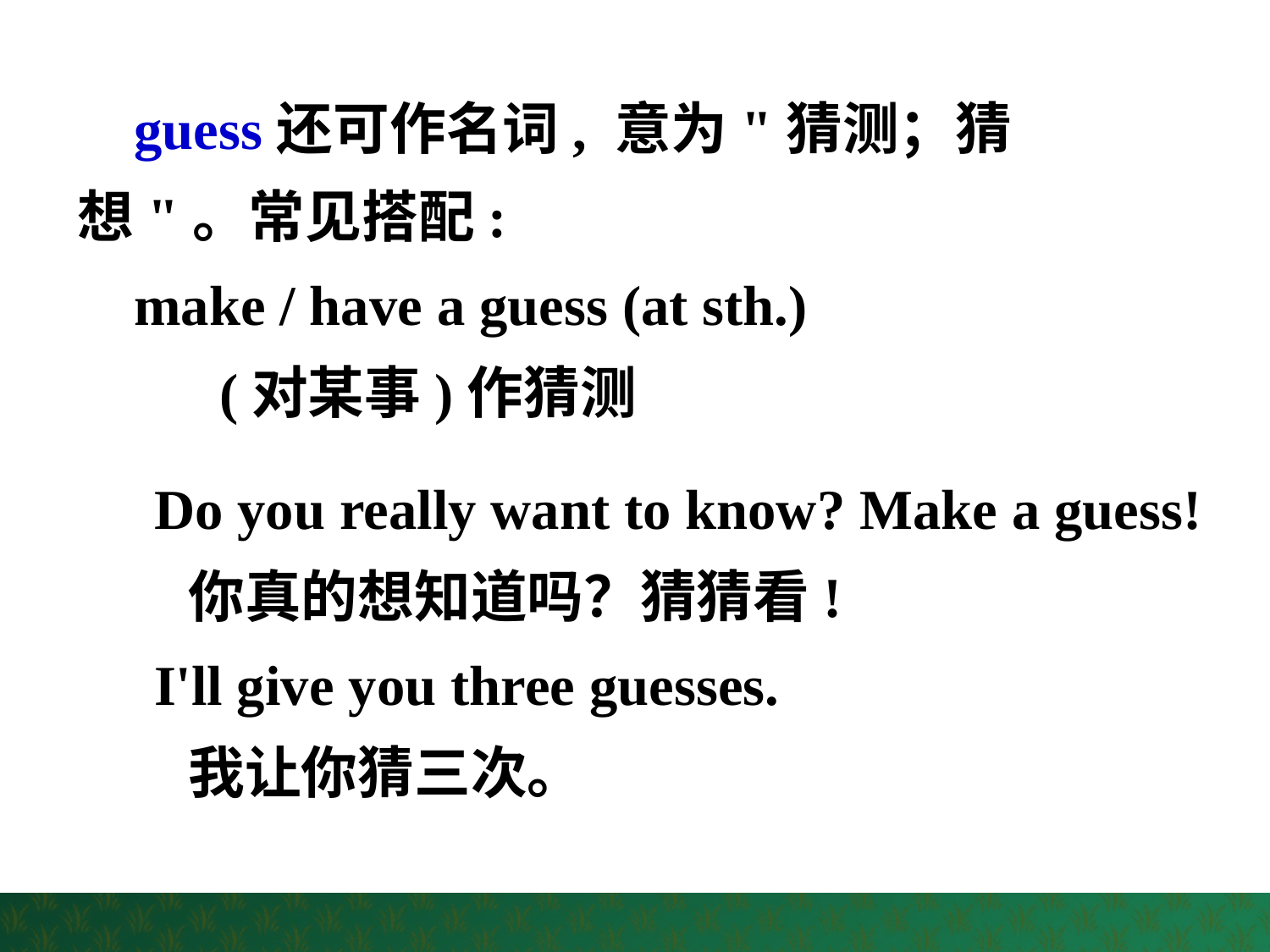

guess还可作名词, 意为"猜测；猜想"。常见搭配:
    make / have a guess (at sth.)
          (对某事)作猜测
    Do you really want to know? Make a guess!
      你真的想知道吗？猜猜看!
    I'll give you three guesses.
      我让你猜三次。